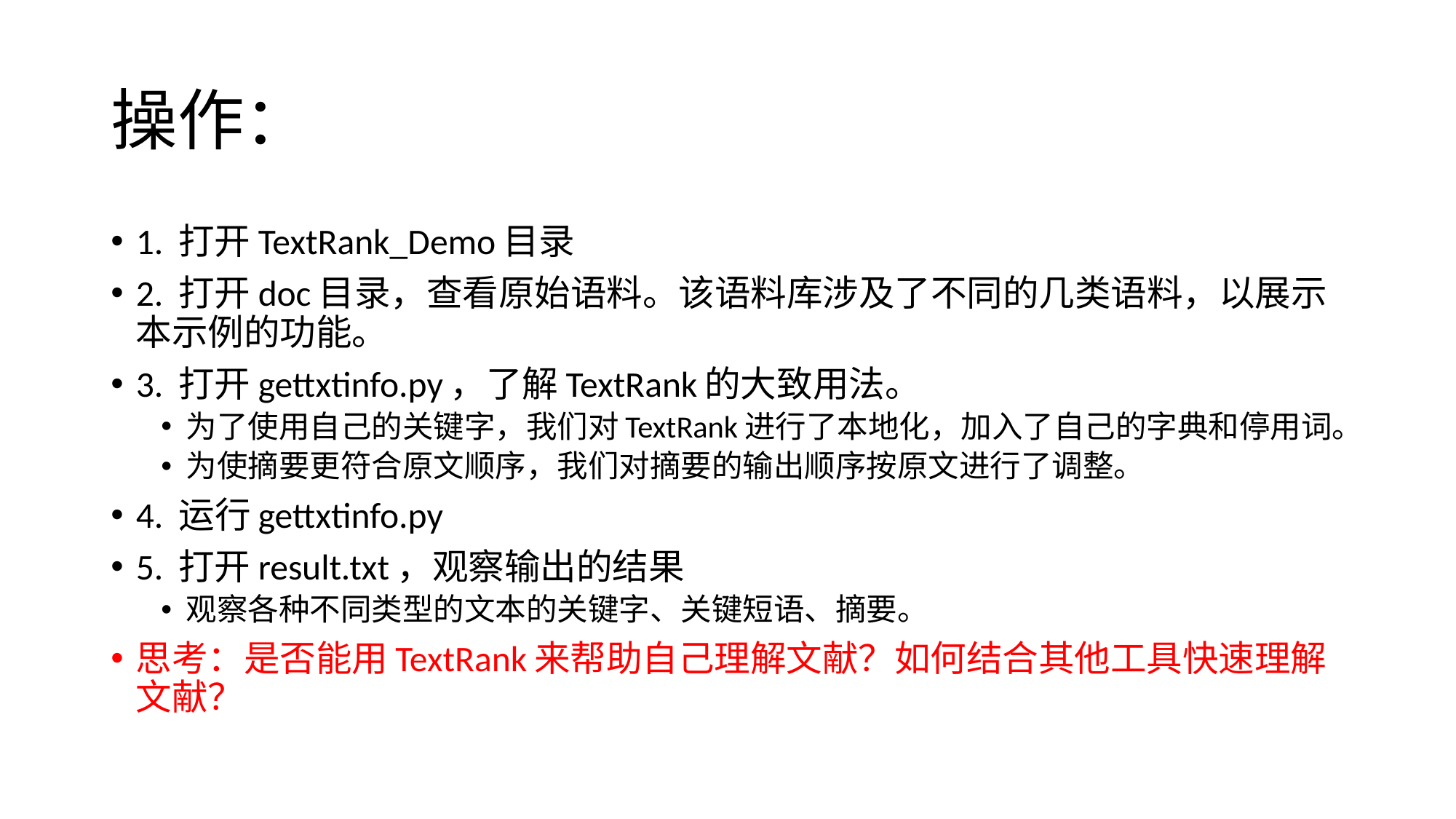

# 操作：
1. 打开TextRank_Demo目录
2. 打开doc目录，查看原始语料。该语料库涉及了不同的几类语料，以展示本示例的功能。
3. 打开gettxtinfo.py，了解TextRank的大致用法。
为了使用自己的关键字，我们对TextRank进行了本地化，加入了自己的字典和停用词。
为使摘要更符合原文顺序，我们对摘要的输出顺序按原文进行了调整。
4. 运行gettxtinfo.py
5. 打开result.txt，观察输出的结果
观察各种不同类型的文本的关键字、关键短语、摘要。
思考：是否能用TextRank来帮助自己理解文献？如何结合其他工具快速理解文献？